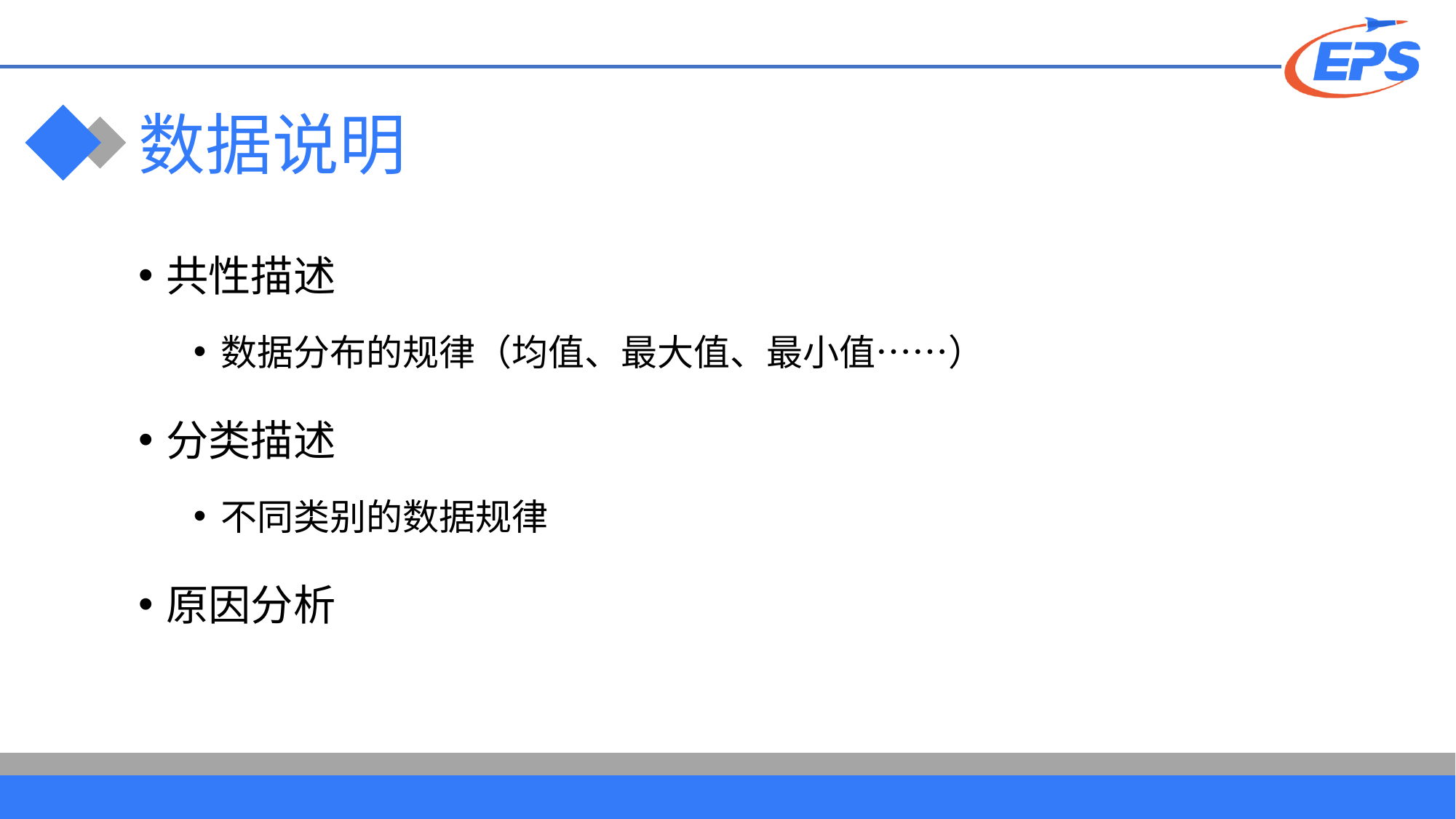

# 数据说明
共性描述
数据分布的规律（均值、最大值、最小值……）
分类描述
不同类别的数据规律
原因分析